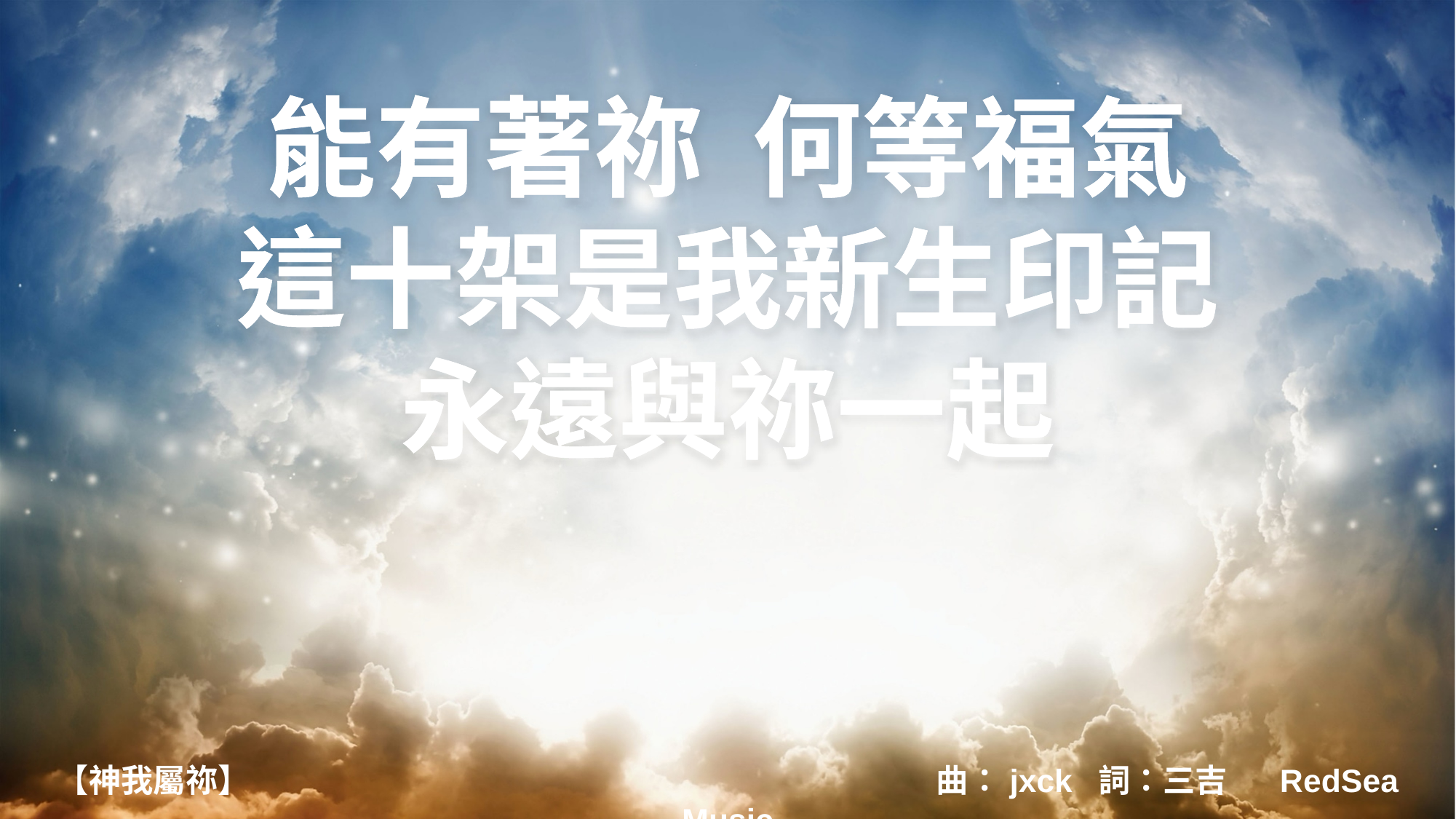

能有著祢  何等福氣
這十架是我新生印記
永遠與祢一起
【神我屬祢】                                                                             曲：jxck  詞：三吉     RedSea Music